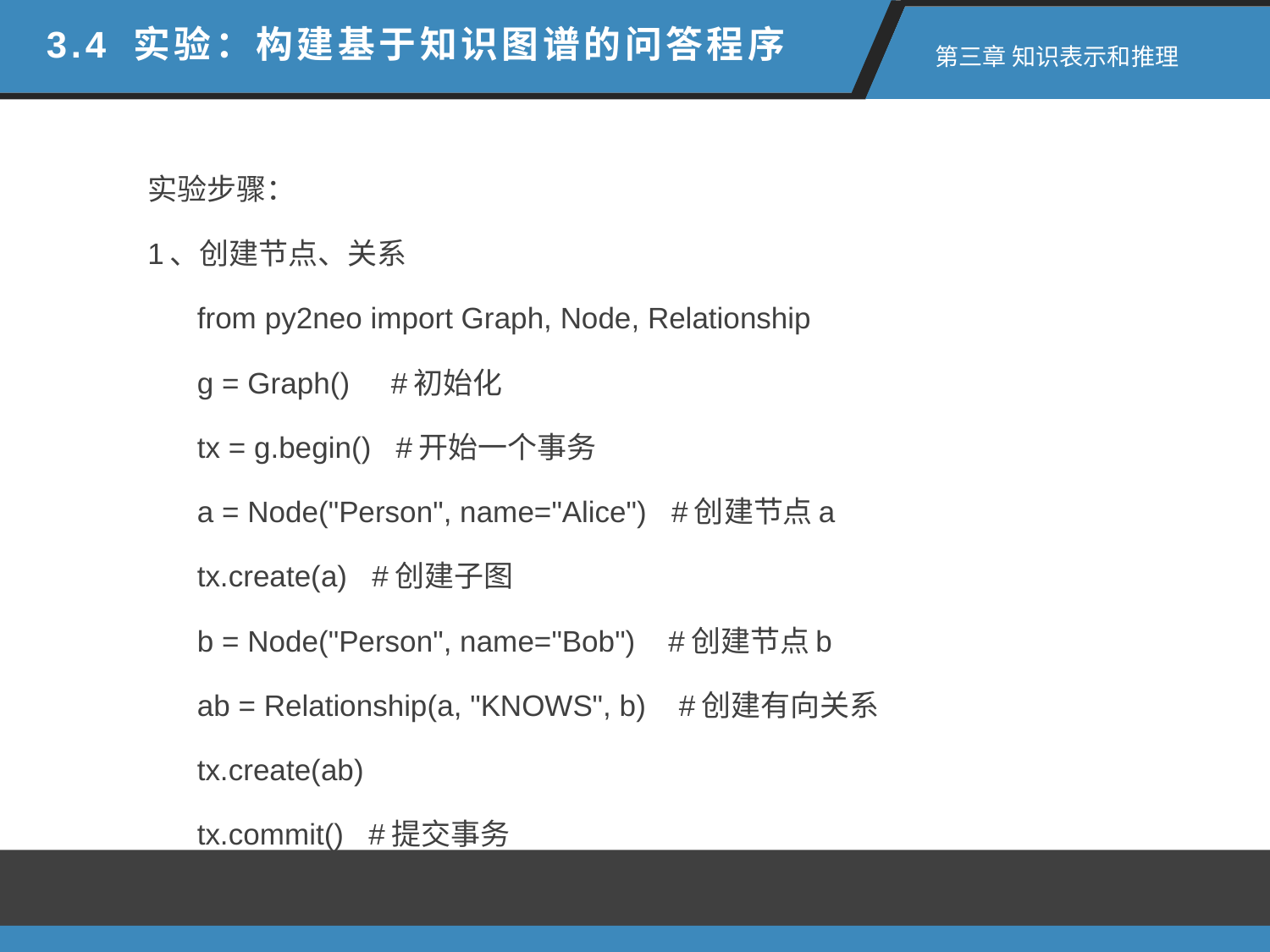

3.4 实验：构建基于知识图谱的问答程序
  第三章 知识表示和推理
实验步骤：
1、创建节点、关系
      from py2neo import Graph, Node, Relationship
      g = Graph()     #初始化
      tx = g.begin()   #开始一个事务
      a = Node("Person", name="Alice")   #创建节点a
      tx.create(a)   #创建子图
      b = Node("Person", name="Bob")    #创建节点b
      ab = Relationship(a, "KNOWS", b)    #创建有向关系
      tx.create(ab)
      tx.commit()   #提交事务